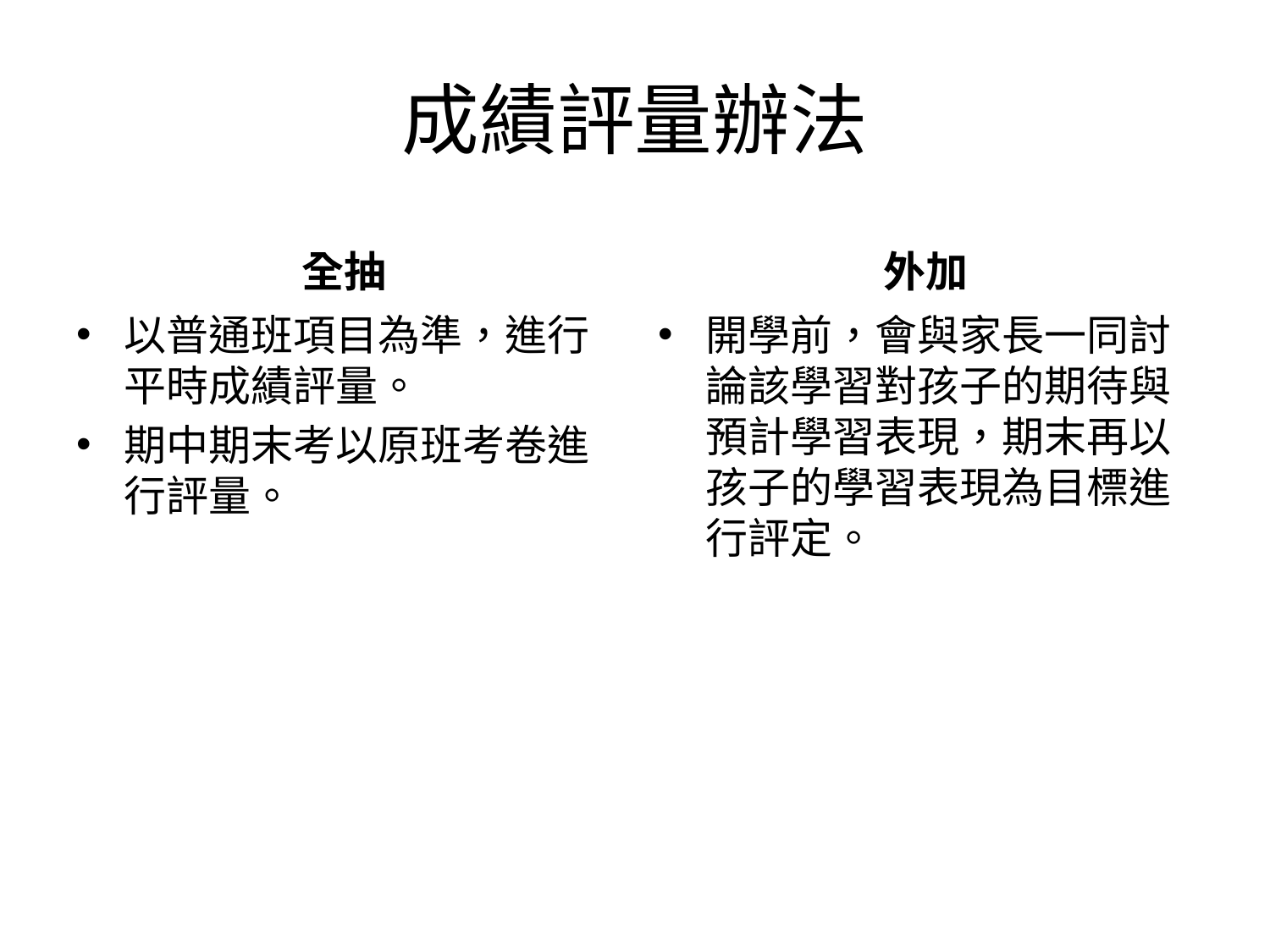

# 成績評量辦法
全抽
外加
以普通班項目為準，進行平時成績評量。
期中期末考以原班考卷進行評量。

開學前，會與家長一同討論該學習對孩子的期待與預計學習表現，期末再以孩子的學習表現為目標進行評定。